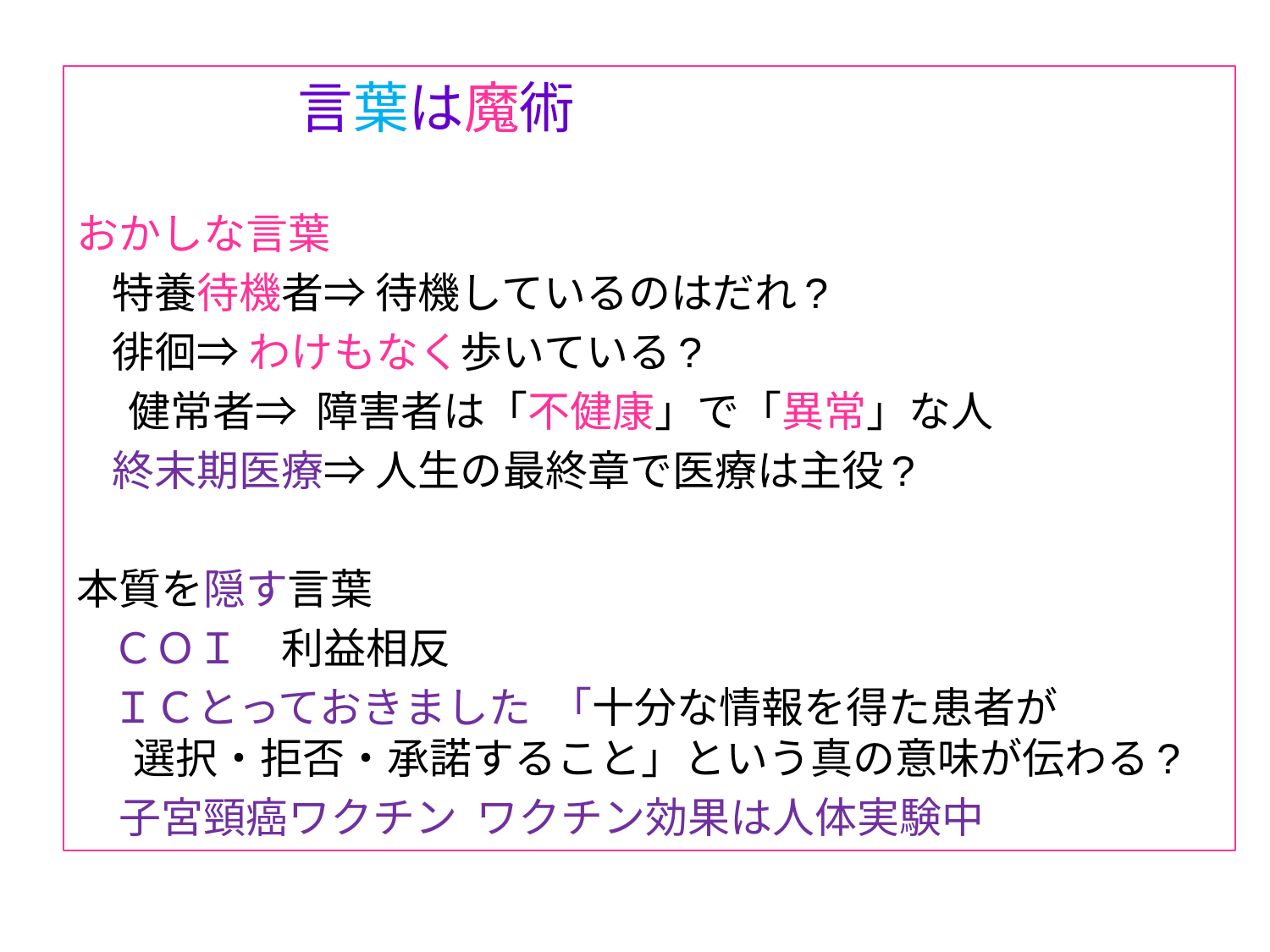

言葉は魔術

おかしな言葉
   特養待機者⇒ 待機しているのはだれ?
   徘徊⇒ わけもなく歩いている?
　 健常者⇒  障害者は「不健康」で「異常」な人
   終末期医療⇒ 人生の最終章で医療は主役?

本質を隠す言葉
   ＣＯＩ　利益相反
   ＩＣとっておきました  「十分な情報を得た患者が
      選択・拒否・承諾すること」という真の意味が伝わる?
　子宮頸癌ワクチン  ワクチン効果は人体実験中